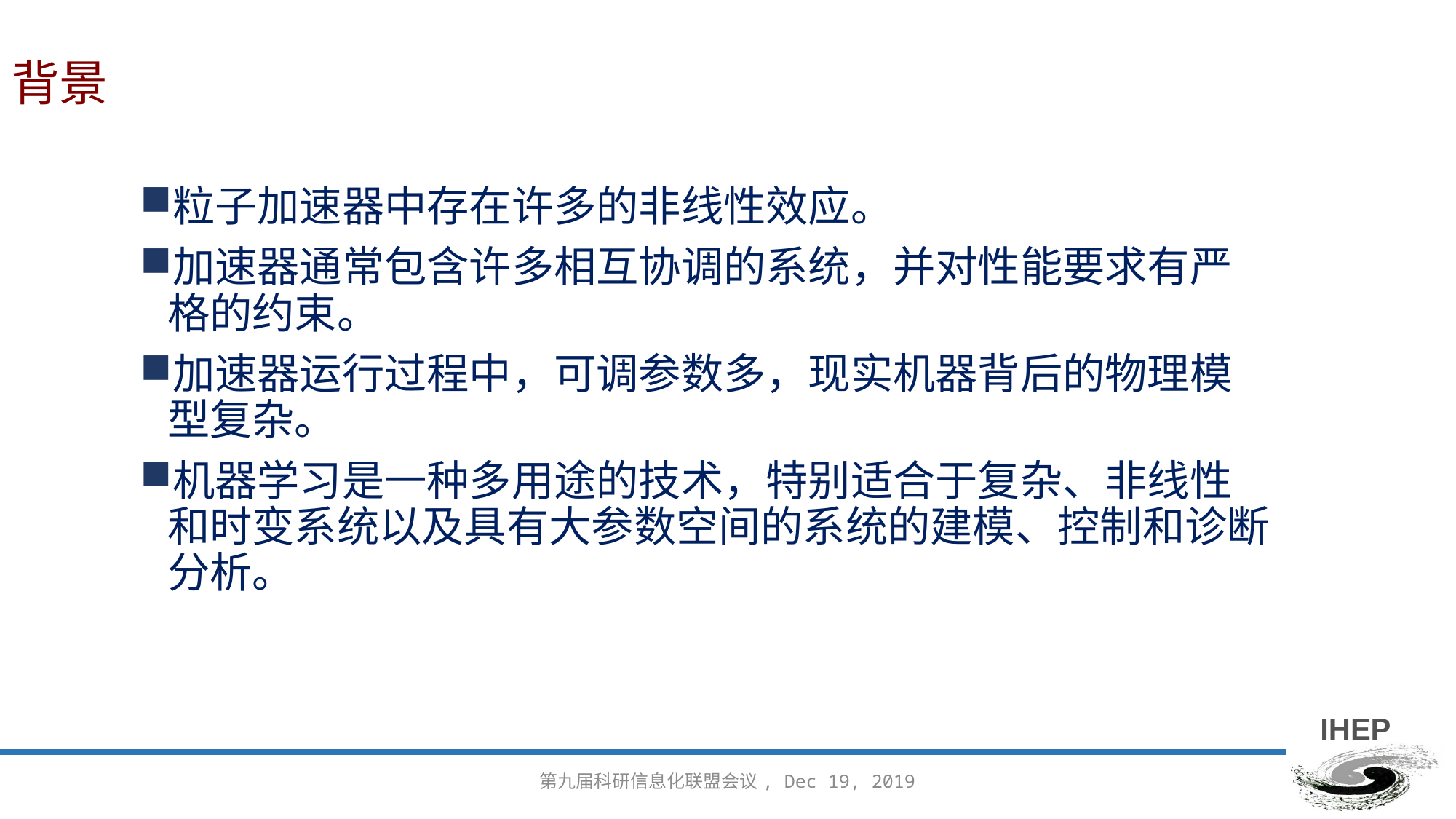

# 背景

粒子加速器中存在许多的非线性效应。
加速器通常包含许多相互协调的系统，并对性能要求有严格的约束。
加速器运行过程中，可调参数多，现实机器背后的物理模型复杂。
机器学习是一种多用途的技术，特别适合于复杂、非线性和时变系统以及具有大参数空间的系统的建模、控制和诊断分析。

第九届科研信息化联盟会议, Dec 19, 2019